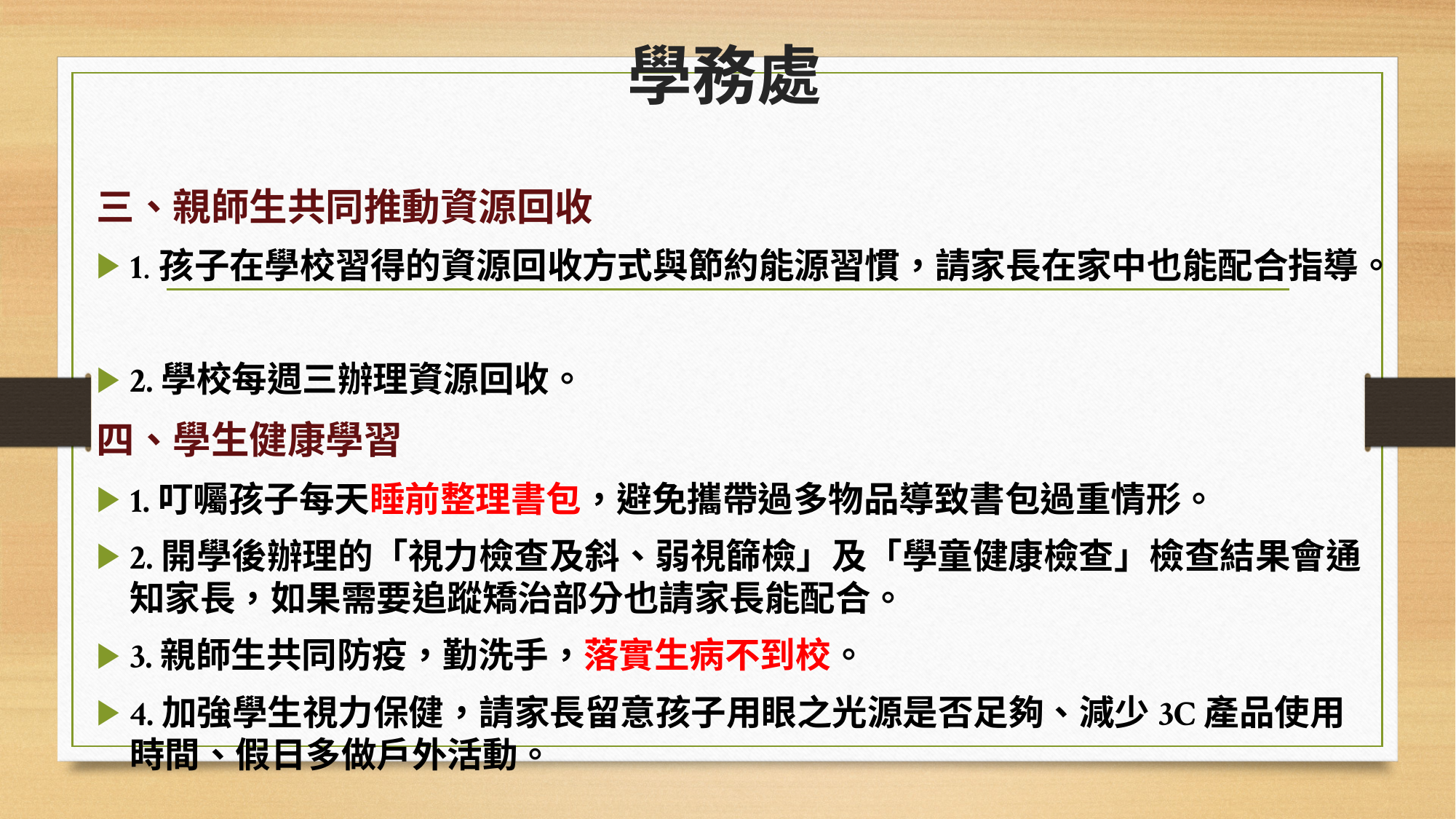

# 學務處
三、親師生共同推動資源回收
1.孩子在學校習得的資源回收方式與節約能源習慣，請家長在家中也能配合指導。

2.學校每週三辦理資源回收。
四、學生健康學習
1.叮囑孩子每天睡前整理書包，避免攜帶過多物品導致書包過重情形。
2.開學後辦理的「視力檢查及斜、弱視篩檢」及「學童健康檢查」檢查結果會通知家長，如果需要追蹤矯治部分也請家長能配合。
3.親師生共同防疫，勤洗手，落實生病不到校。
4.加強學生視力保健，請家長留意孩子用眼之光源是否足夠、減少3C產品使用時間、假日多做戶外活動。